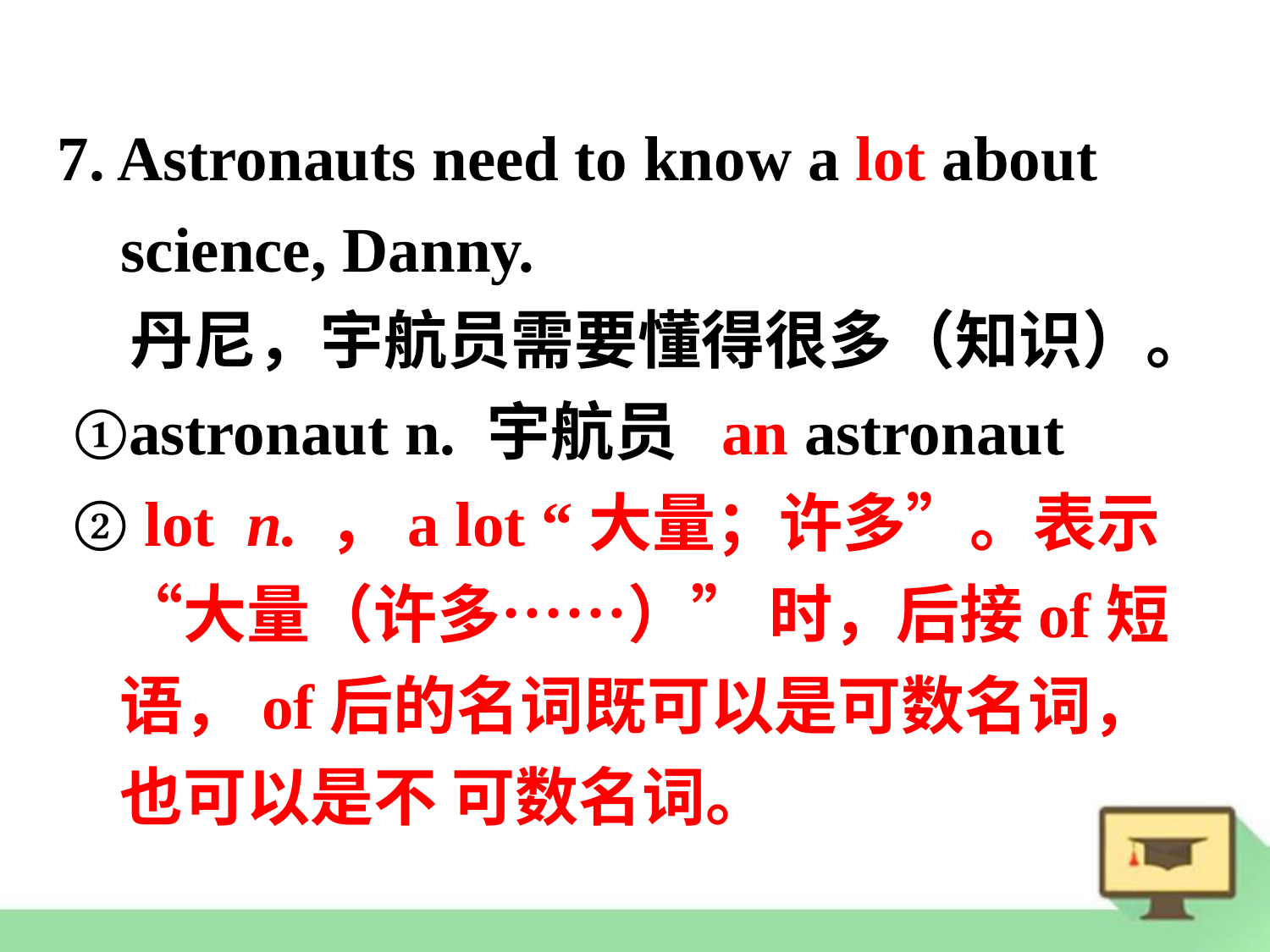

7. Astronauts need to know a lot about
    science, Danny.
    丹尼，宇航员需要懂得很多（知识）。
 ①astronaut n. 宇航员  an astronaut
 ② lot  n. ，a lot “大量；许多”。表示 “大量（许多……）” 时，后接of短语，of后的名词既可以是可数名词，也可以是不 可数名词。